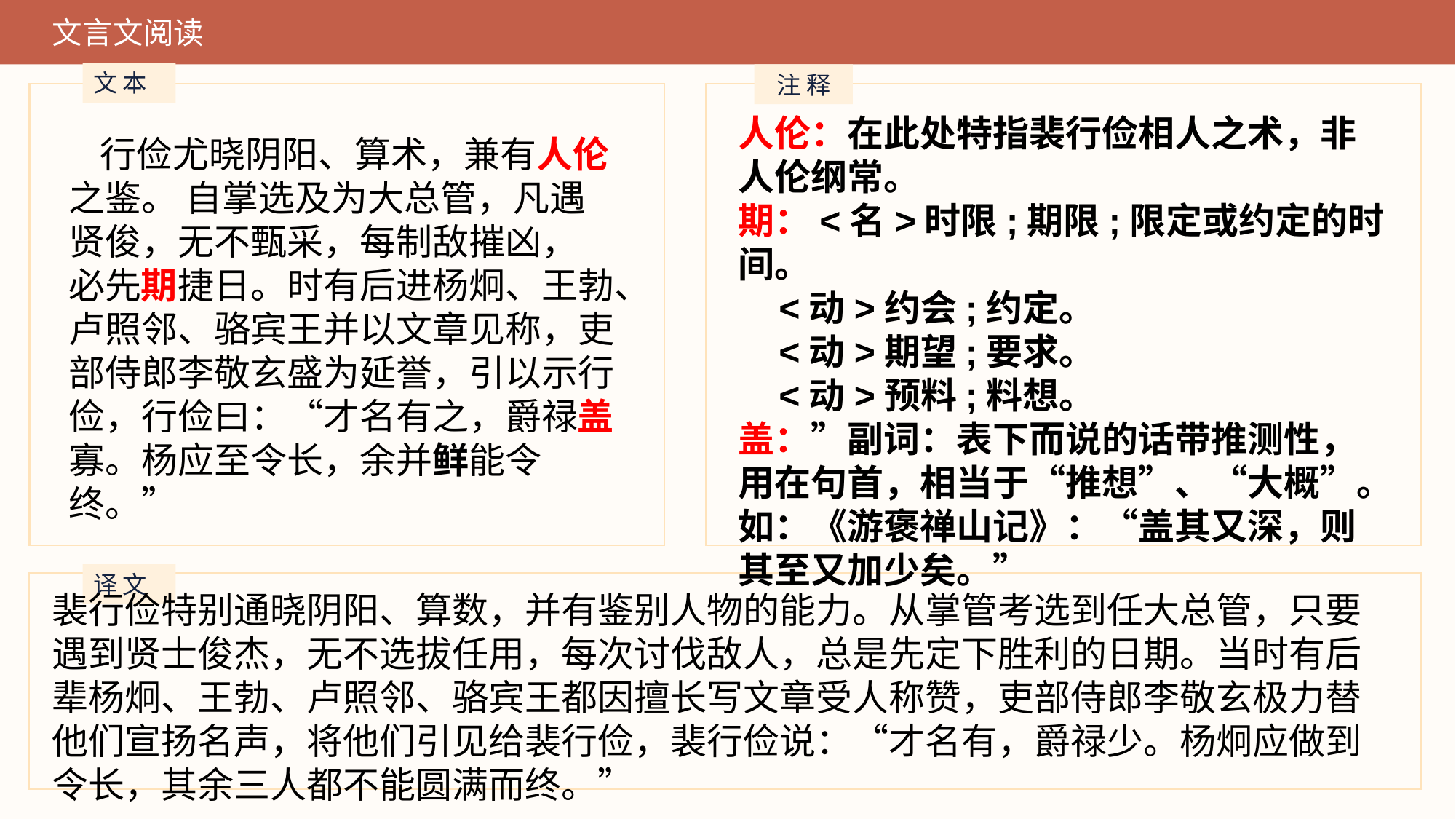

文言文阅读
文 本
注 释

人伦：在此处特指裴行俭相人之术，非人伦纲常。
期：<名>时限;期限;限定或约定的时间。
    <动>约会;约定。
    <动>期望;要求。
    <动>预料;料想。
盖：”副词：表下而说的话带推测性，用在句首，相当于“推想”、“大概”。
如：《游褒禅山记》：“盖其又深，则其至又加少矣。”

行俭尤晓阴阳、算术，兼有人伦之鉴。 自掌选及为大总管，凡遇贤俊，无不甄采，每制敌摧凶， 必先期捷日。时有后进杨炯、王勃、卢照邻、骆宾王并以文章见称，吏部侍郎李敬玄盛为延誉，引以示行俭，行俭曰：“才名有之，爵禄盖寡。杨应至令长，余并鲜能令终。”
译 文

裴行俭特别通晓阴阳、算数，并有鉴别人物的能力。从掌管考选到任大总管，只要遇到贤士俊杰，无不选拔任用，每次讨伐敌人，总是先定下胜利的日期。当时有后辈杨炯、王勃、卢照邻、骆宾王都因擅长写文章受人称赞，吏部侍郎李敬玄极力替他们宣扬名声，将他们引见给裴行俭，裴行俭说：“才名有，爵禄少。杨炯应做到令长，其余三人都不能圆满而终。”